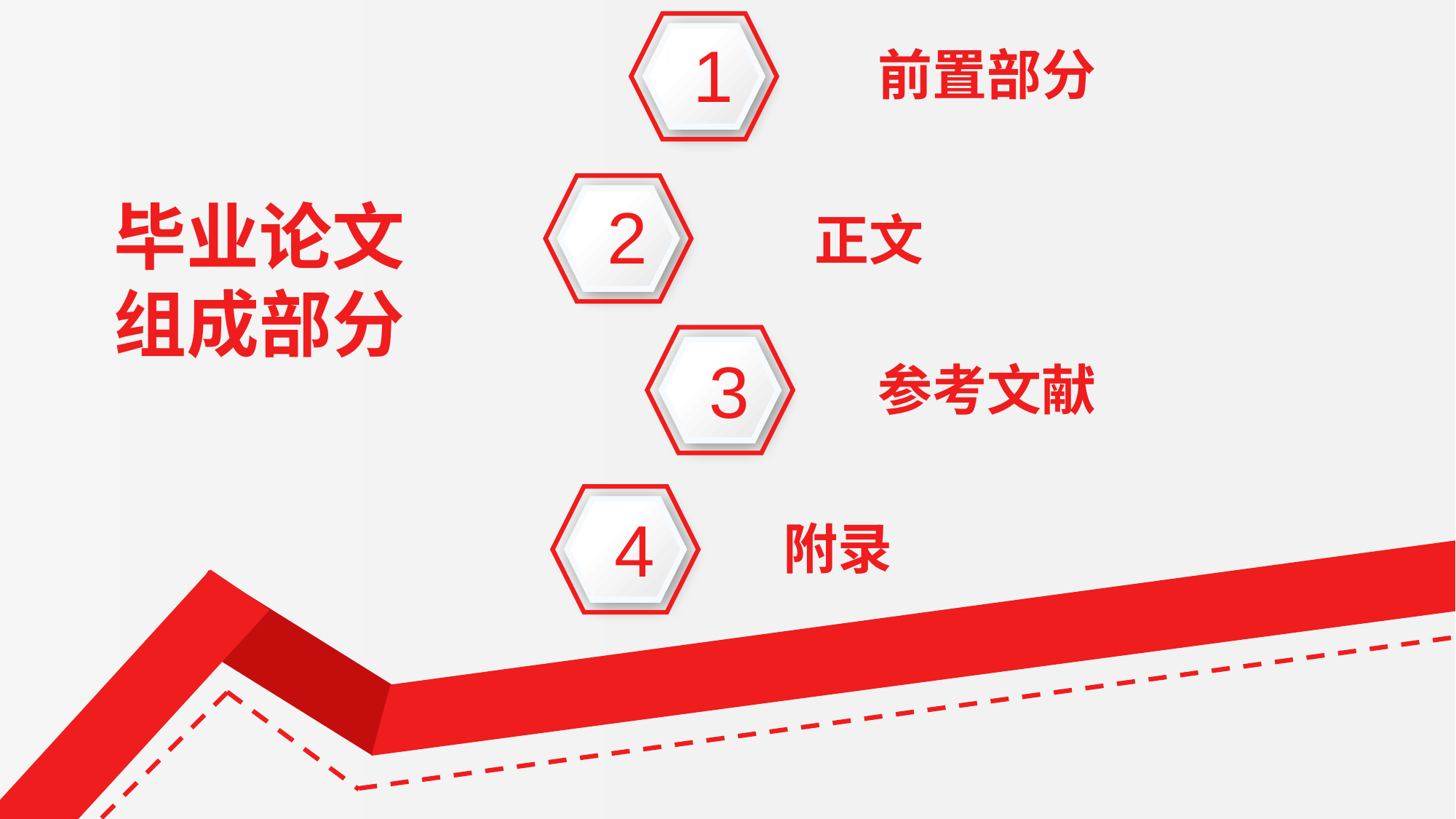

1
前置部分

毕业论文组成部分
2
正文

3
参考文献

4
附录